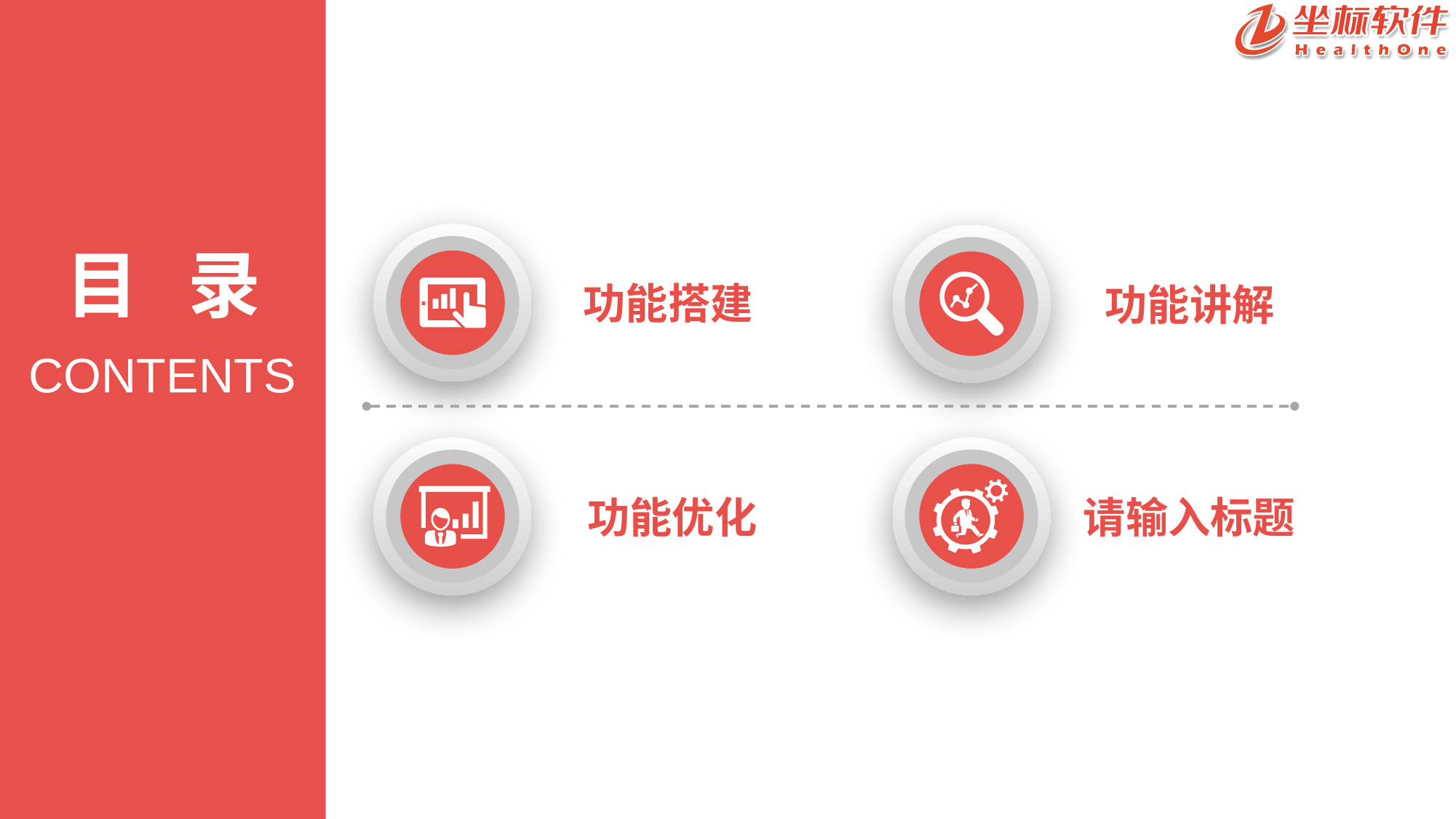

功能搭建

功能讲解

请输入标题

功能优化
目   录
CONTENTS